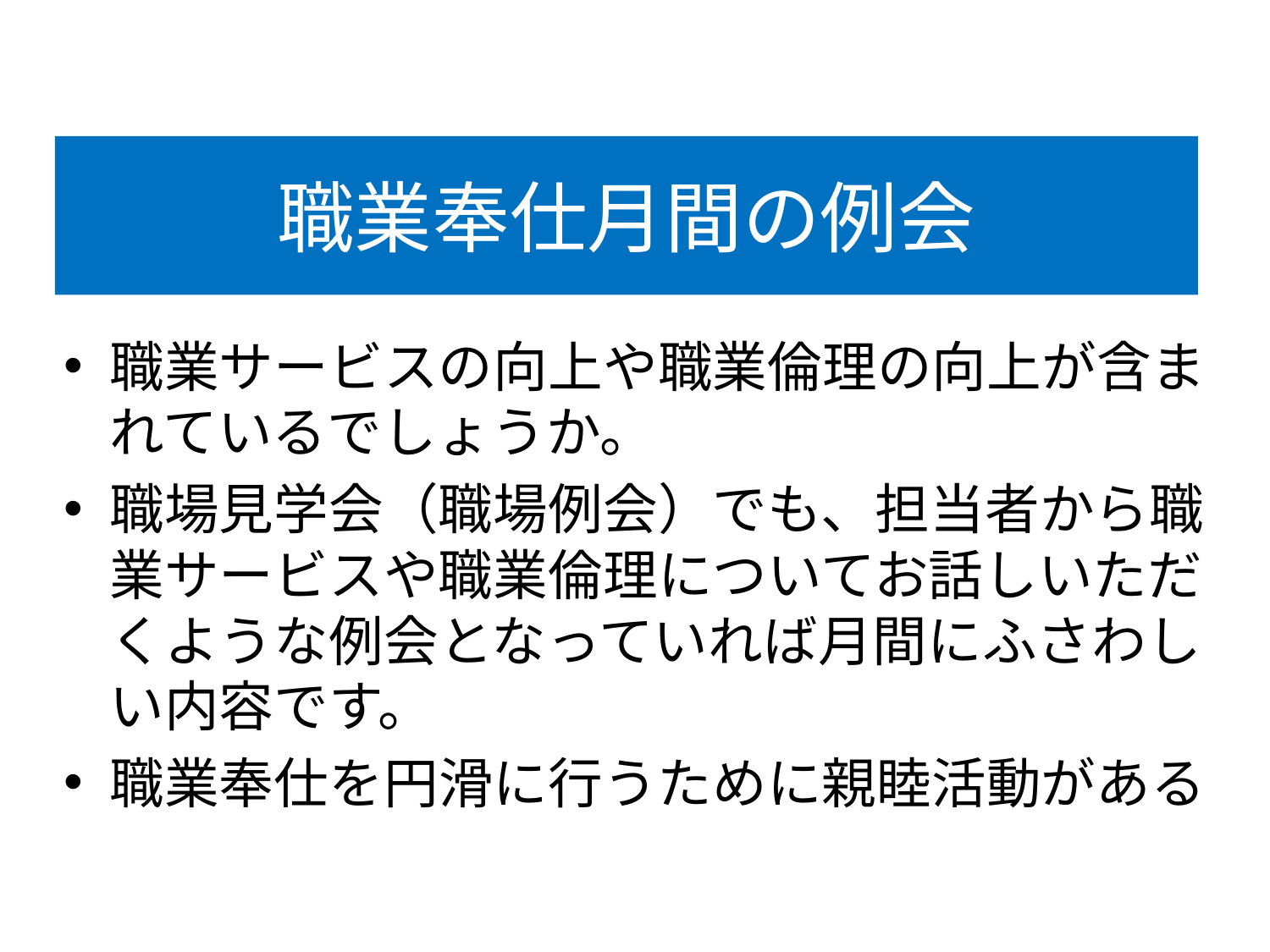

# 職業奉仕月間の例会
職業サービスの向上や職業倫理の向上が含まれているでしょうか。
職場見学会（職場例会）でも、担当者から職業サービスや職業倫理についてお話しいただくような例会となっていれば月間にふさわしい内容です。
職業奉仕を円滑に行うために親睦活動がある